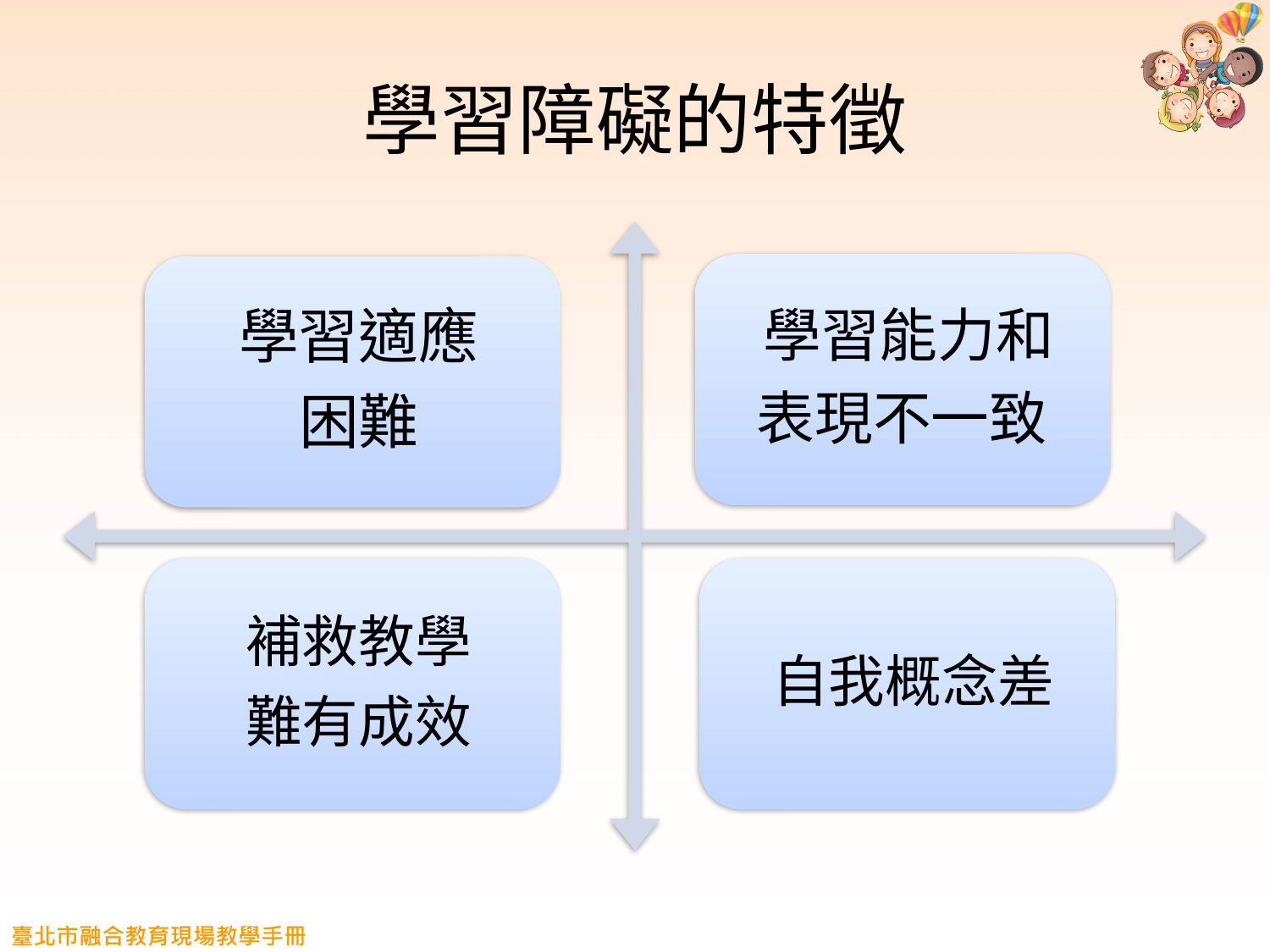

# 學習障礙的特徵
學習適應
困難
學習能力和
表現不一致
補救教學
難有成效
自我概念差